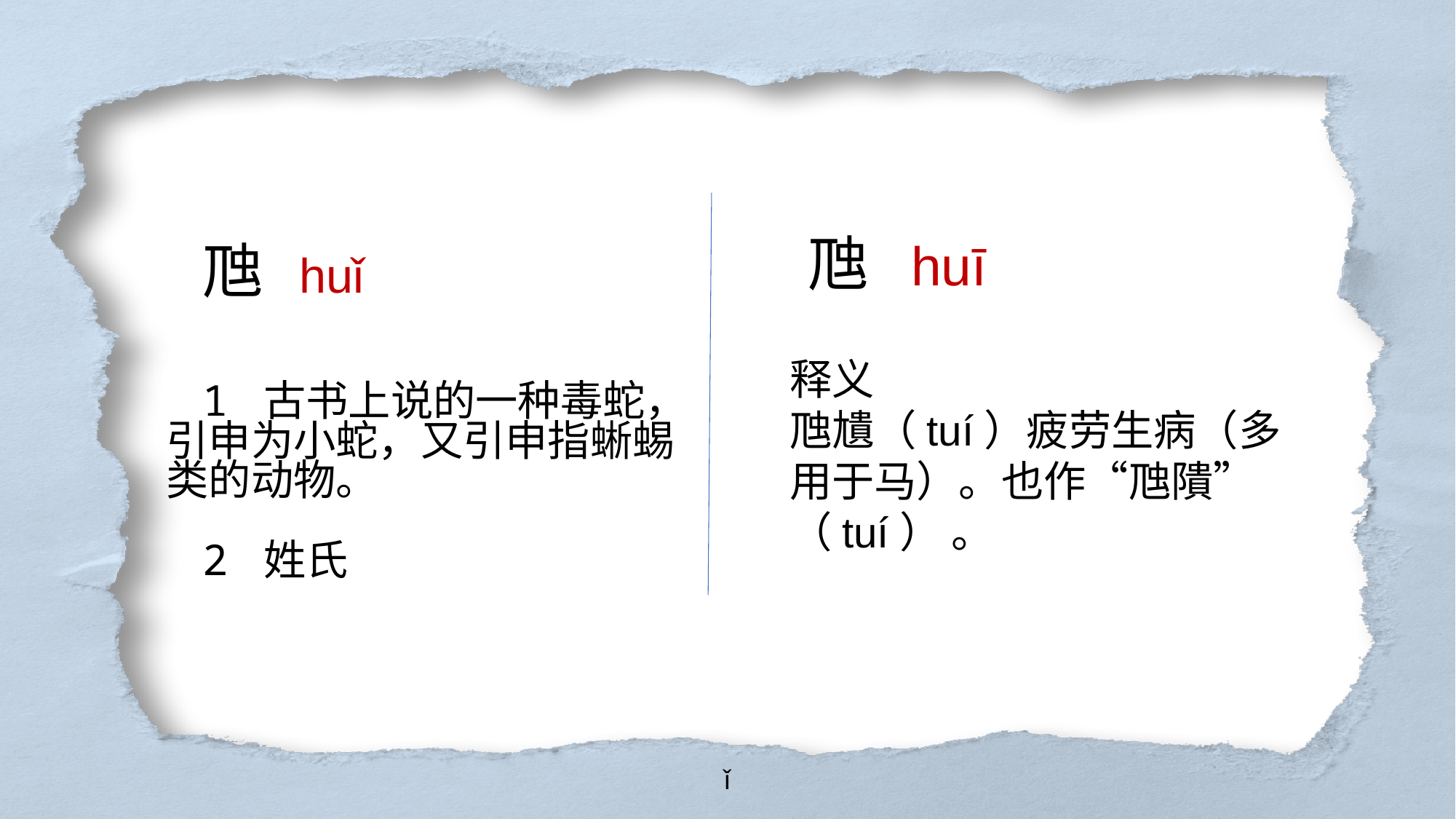

虺  huǐ

1 古书上说的一种毒蛇，引申为小蛇，又引申指蜥蜴类的动物。

2 姓氏

虺  huī

释义
虺尵（tuí）疲劳生病（多用于马）。也作“虺隤”（tuí） 。

ǐ